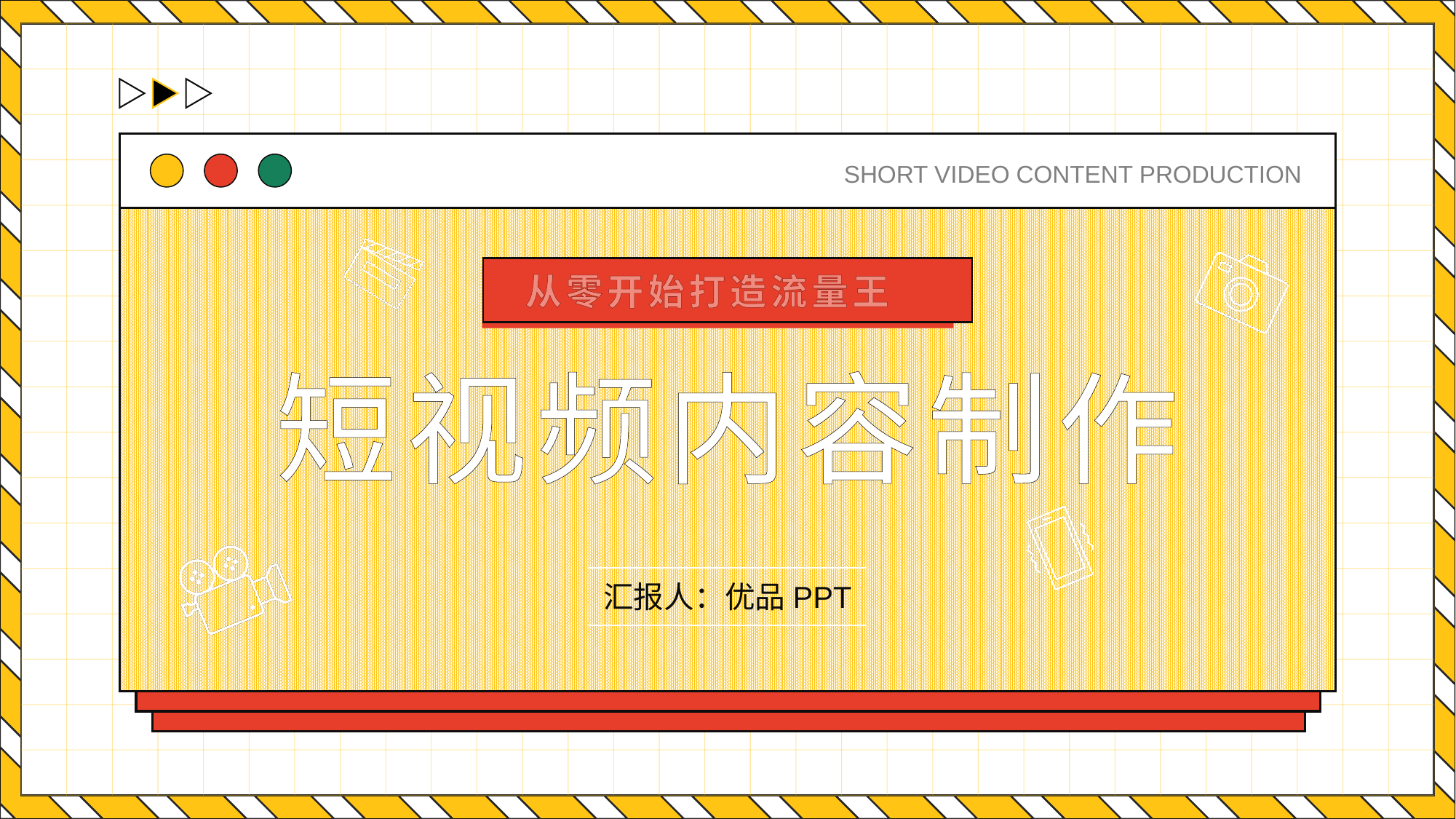

SHORT VIDEO CONTENT PRODUCTION
从零开始打造流量王国
# 短视频内容制作
汇报人：优品PPT